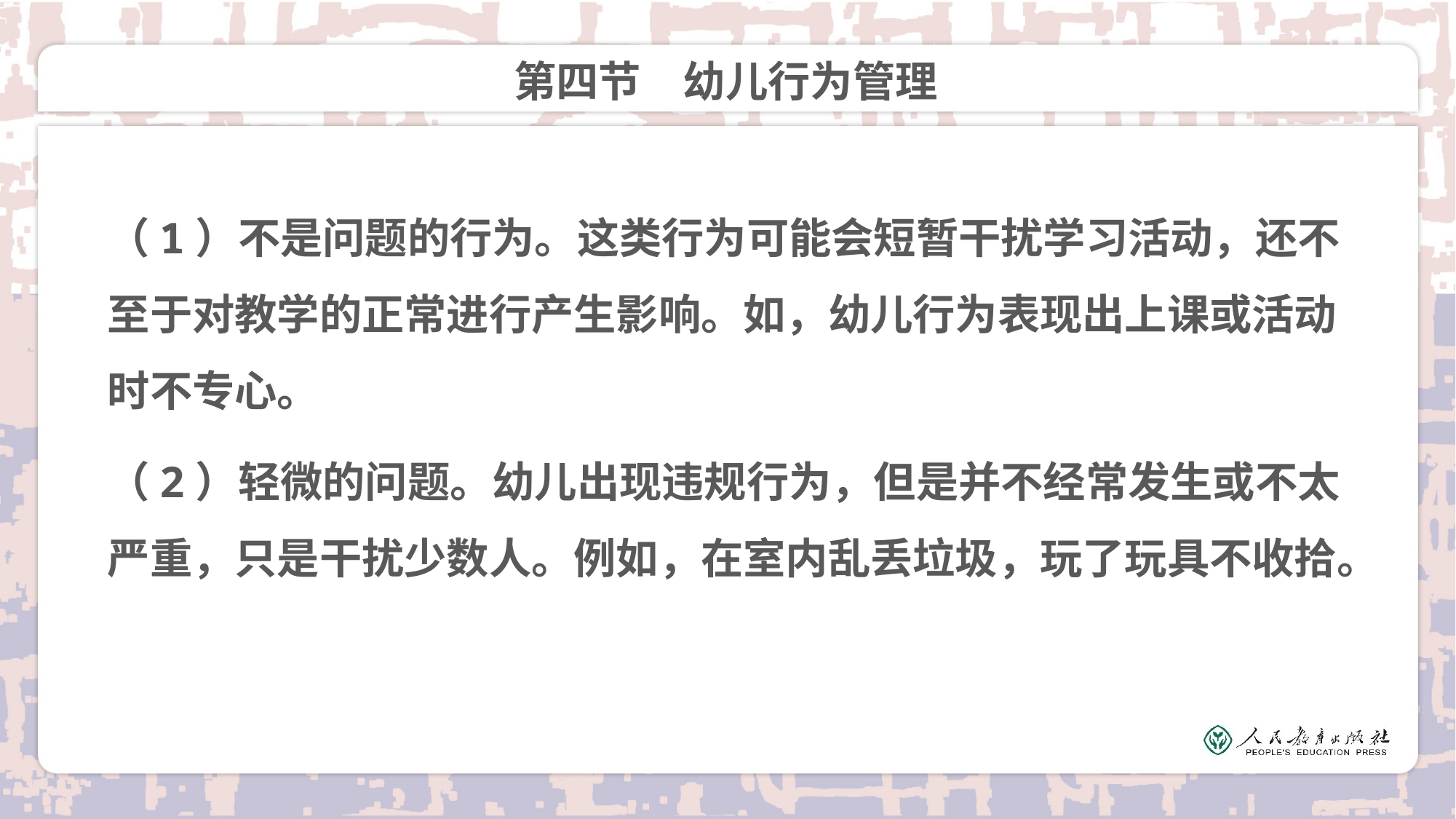

# 第四节　幼儿行为管理
（1）不是问题的行为。这类行为可能会短暂干扰学习活动，还不至于对教学的正常进行产生影响。如，幼儿行为表现出上课或活动时不专心。
（2）轻微的问题。幼儿出现违规行为，但是并不经常发生或不太严重，只是干扰少数人。例如，在室内乱丢垃圾，玩了玩具不收拾。